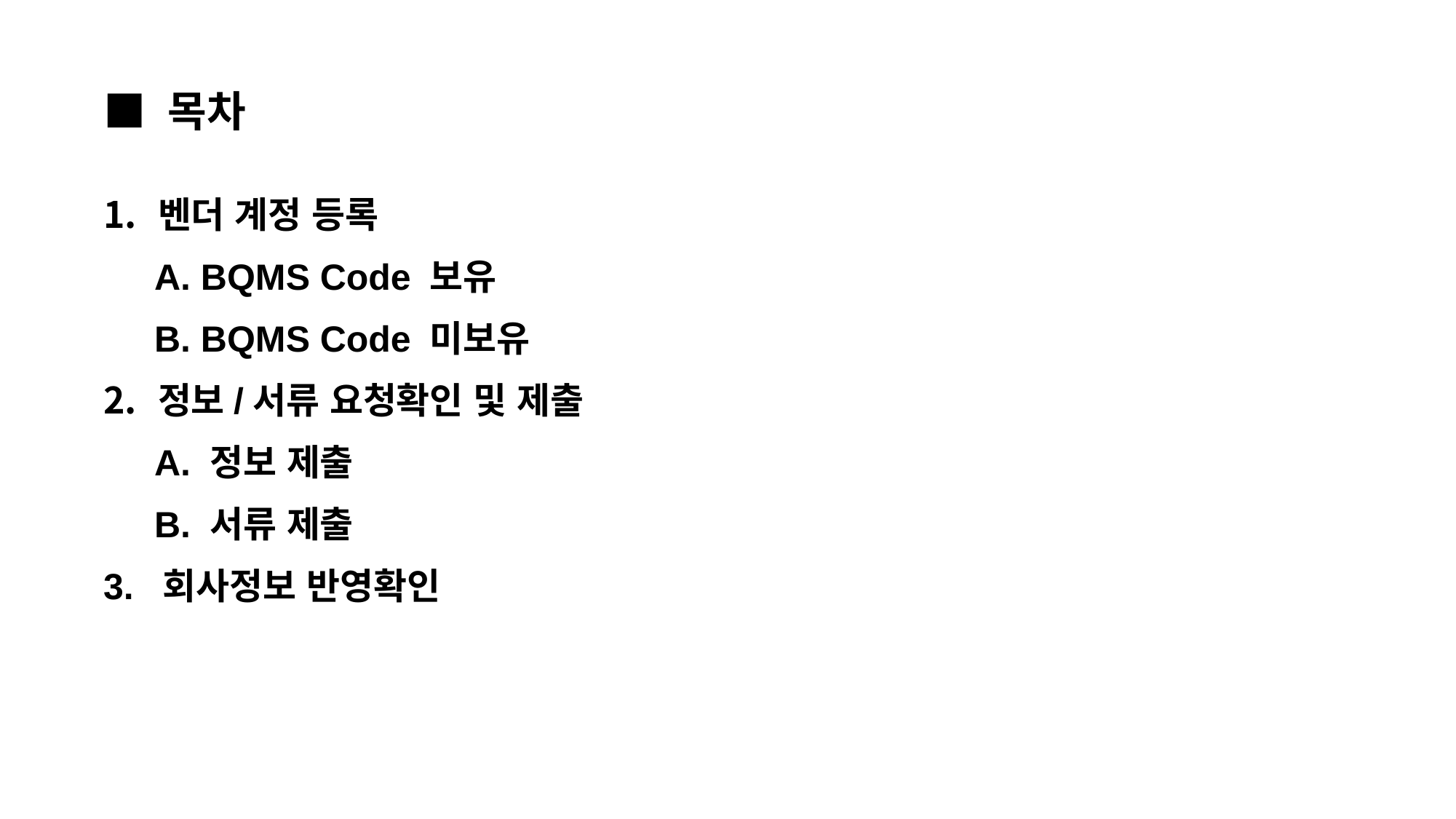

■ 목차

벤더 계정 등록
     A. BQMS Code 보유
     B. BQMS Code 미보유
정보/서류 요청확인 및 제출
     A. 정보 제출
     B. 서류 제출
3.  회사정보 반영확인